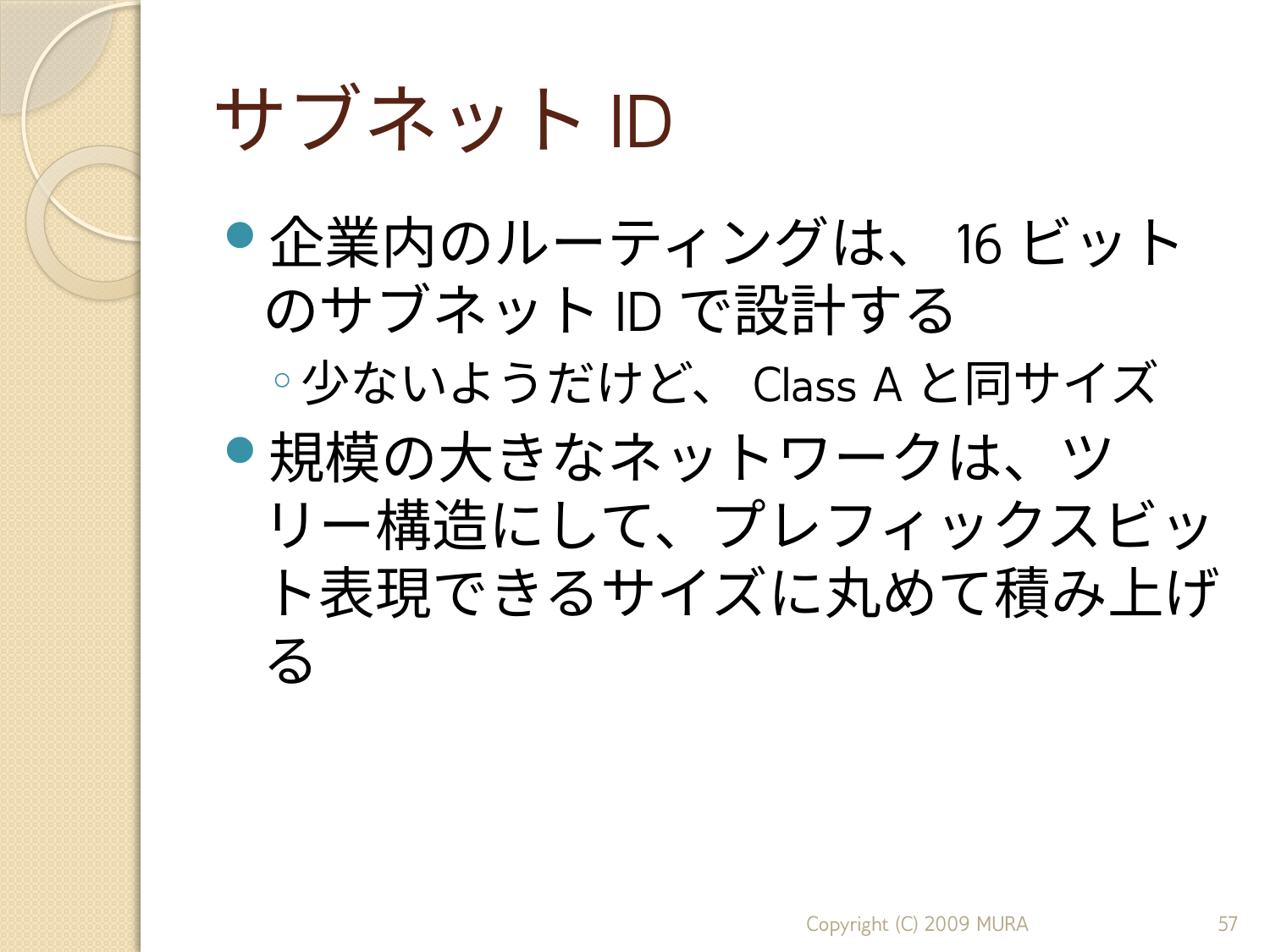

# サブネットID
企業内のルーティングは、16ビットのサブネットIDで設計する
少ないようだけど、Class Aと同サイズ
規模の大きなネットワークは、ツリー構造にして、プレフィックスビット表現できるサイズに丸めて積み上げる
Copyright (C) 2009 MURA
57